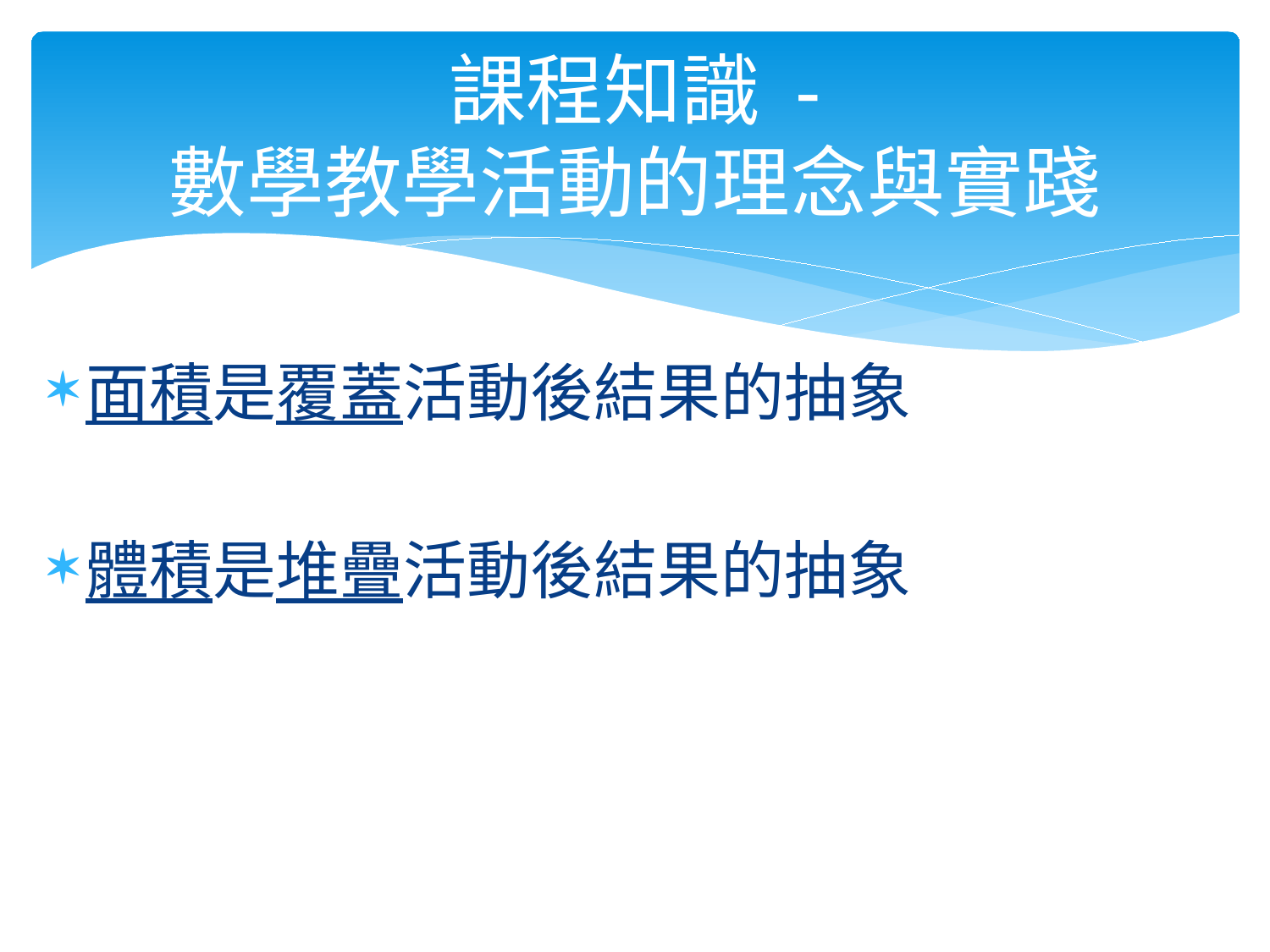

# 課程知識 - 數學教學活動的理念與實踐
面積是覆蓋活動後結果的抽象

體積是堆疊活動後結果的抽象